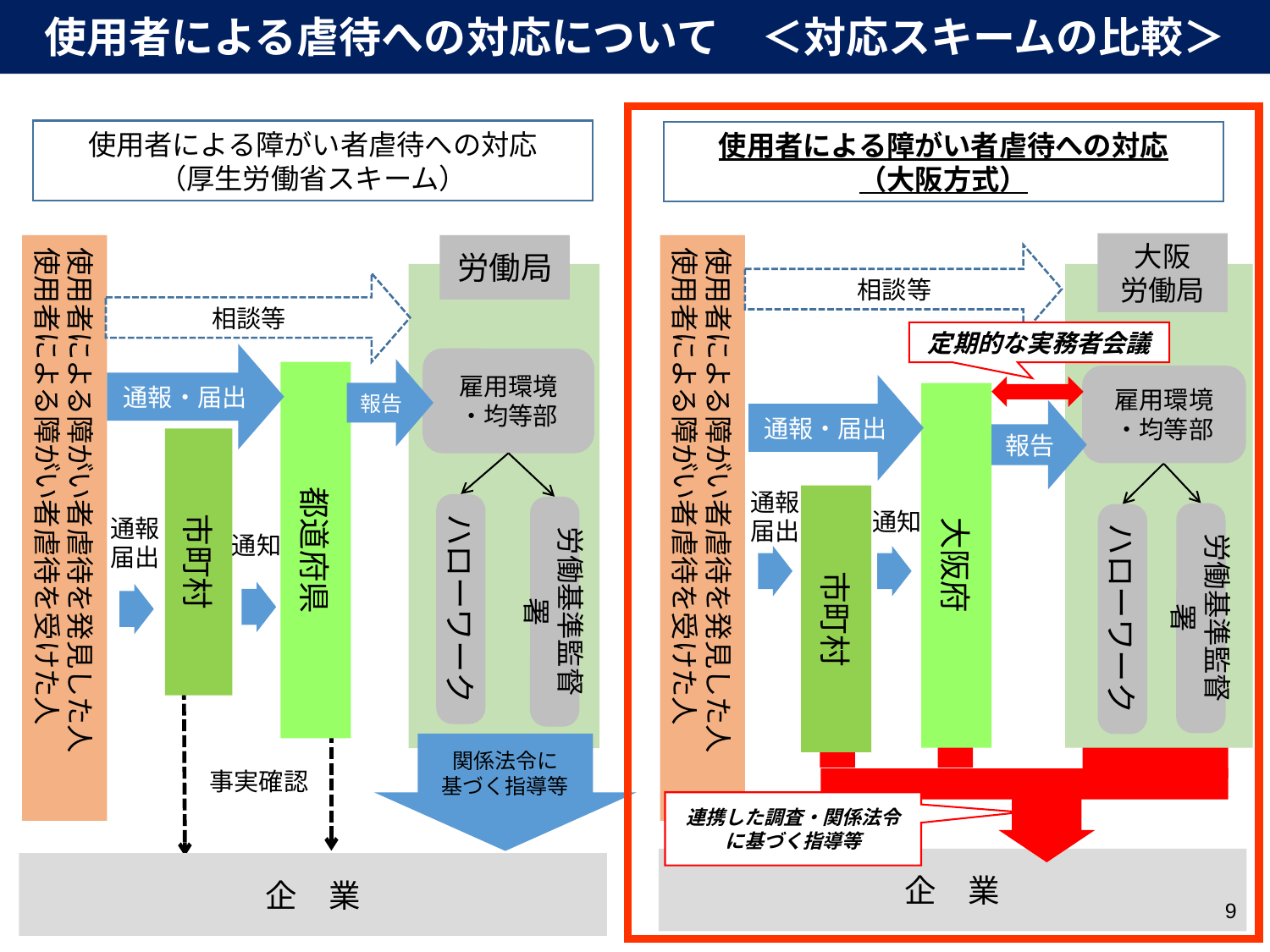

使用者による虐待への対応について　＜対応スキームの比較＞

使用者による障がい者虐待への対応
（厚生労働省スキーム）
使用者による障がい者虐待への対応
（大阪方式）
大阪
労働局
労働局
使用者による障がい者虐待を発見した人
使用者による障がい者虐待を受けた人
使用者による障がい者虐待を発見した人
使用者による障がい者虐待を受けた人
相談等

相談等
定期的な実務者会議
通報・届出
雇用環境
・均等部
報告
都道府県
雇用環境
・均等部
通報・届出

大阪府
報告
市町村
通報
届出
市町村
ハローワーク
労働基準監督署
通知
労働基準監督署
ハローワーク
通報
届出
通知

関係法令に
基づく指導等
事実確認

連携した調査・関係法令
に基づく指導等

企　業
企　業
9